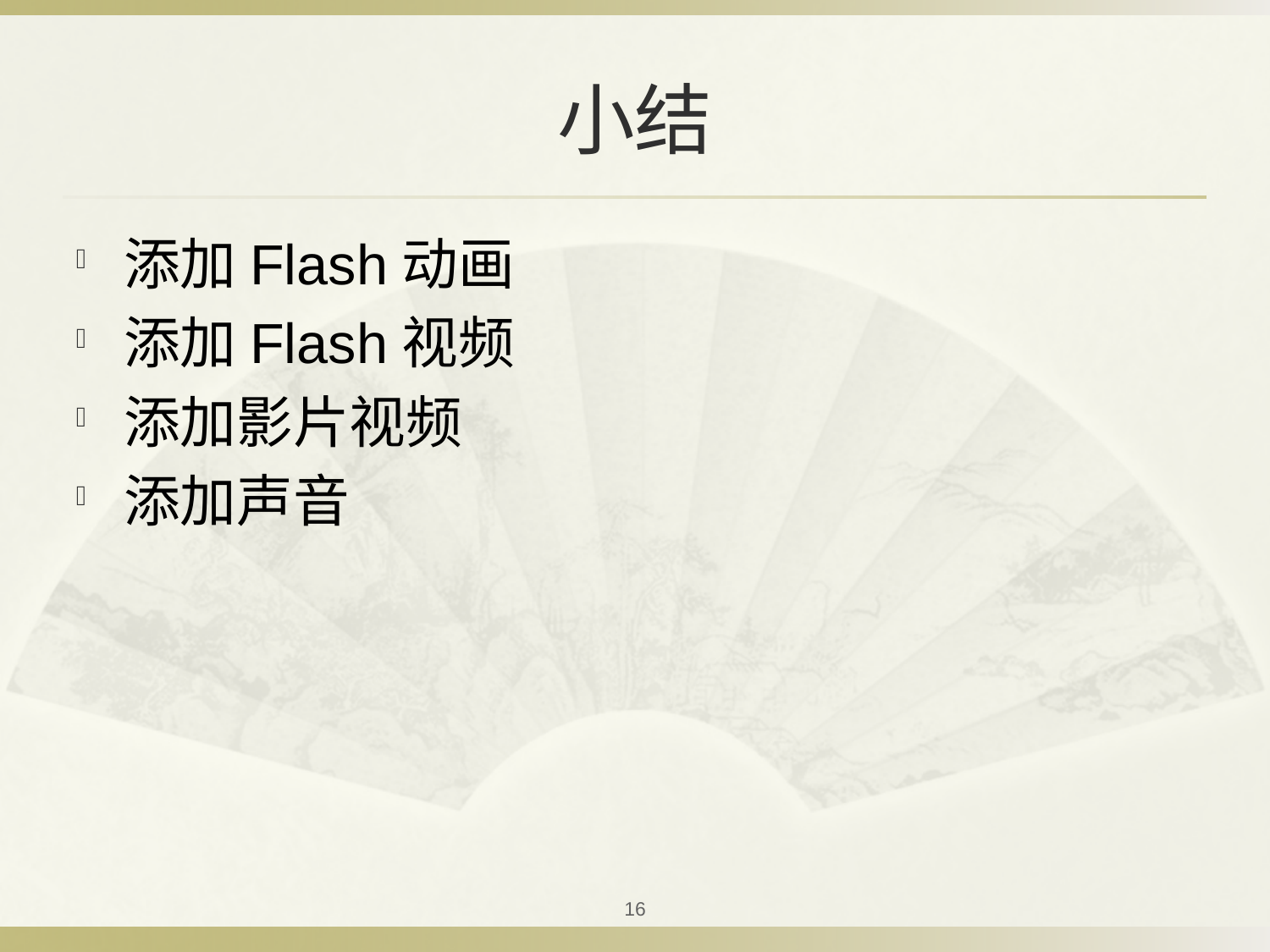

# 小结
添加Flash动画
添加Flash视频
添加影片视频
添加声音
16